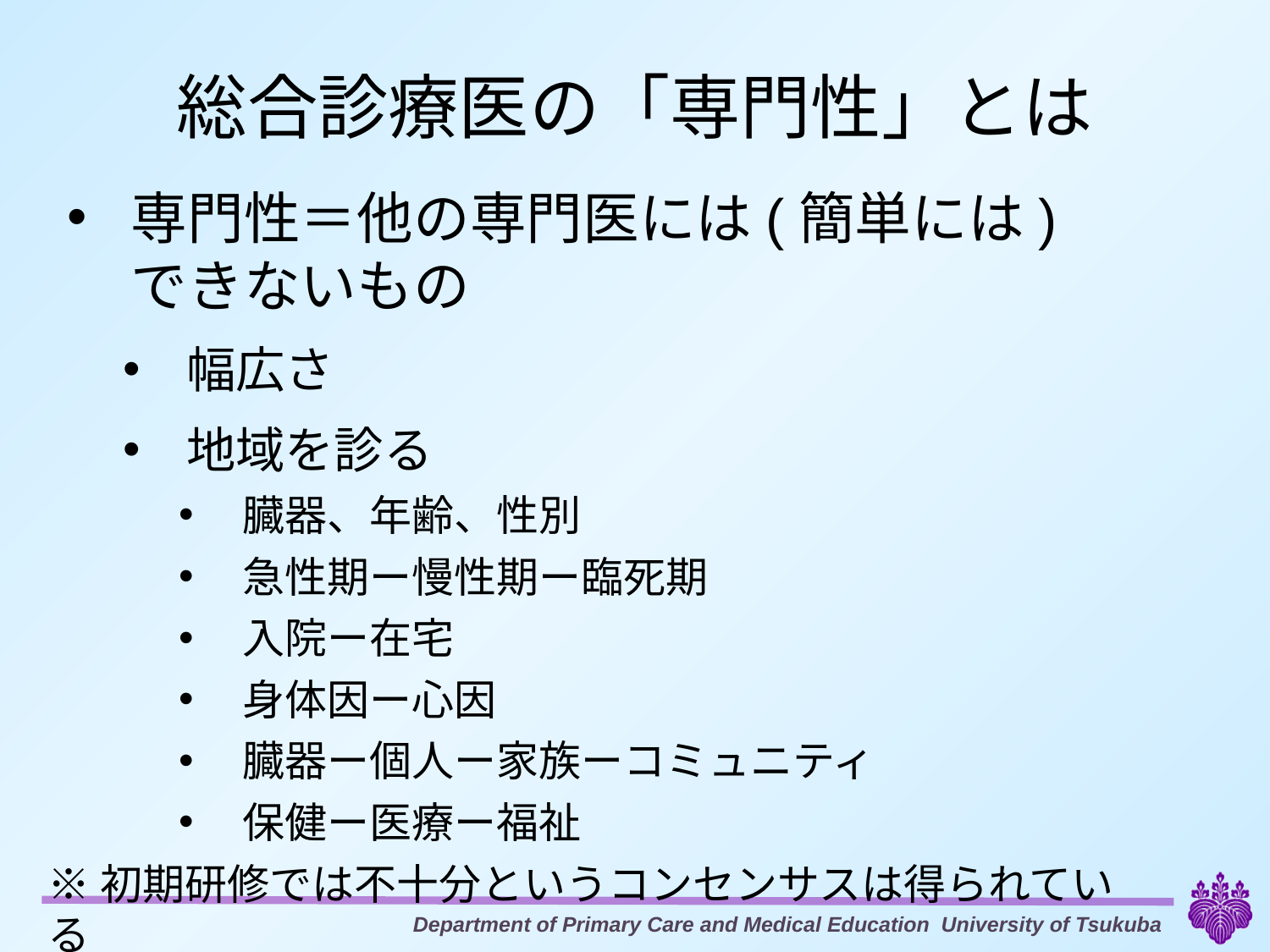

# 総合診療医の「専門性」とは
専門性＝他の専門医には(簡単には)
できないもの
幅広さ
地域を診る
臓器、年齢、性別
急性期ー慢性期ー臨死期
入院ー在宅
身体因ー心因
臓器ー個人ー家族ーコミュニティ
保健ー医療ー福祉
※初期研修では不十分というコンセンサスは得られている